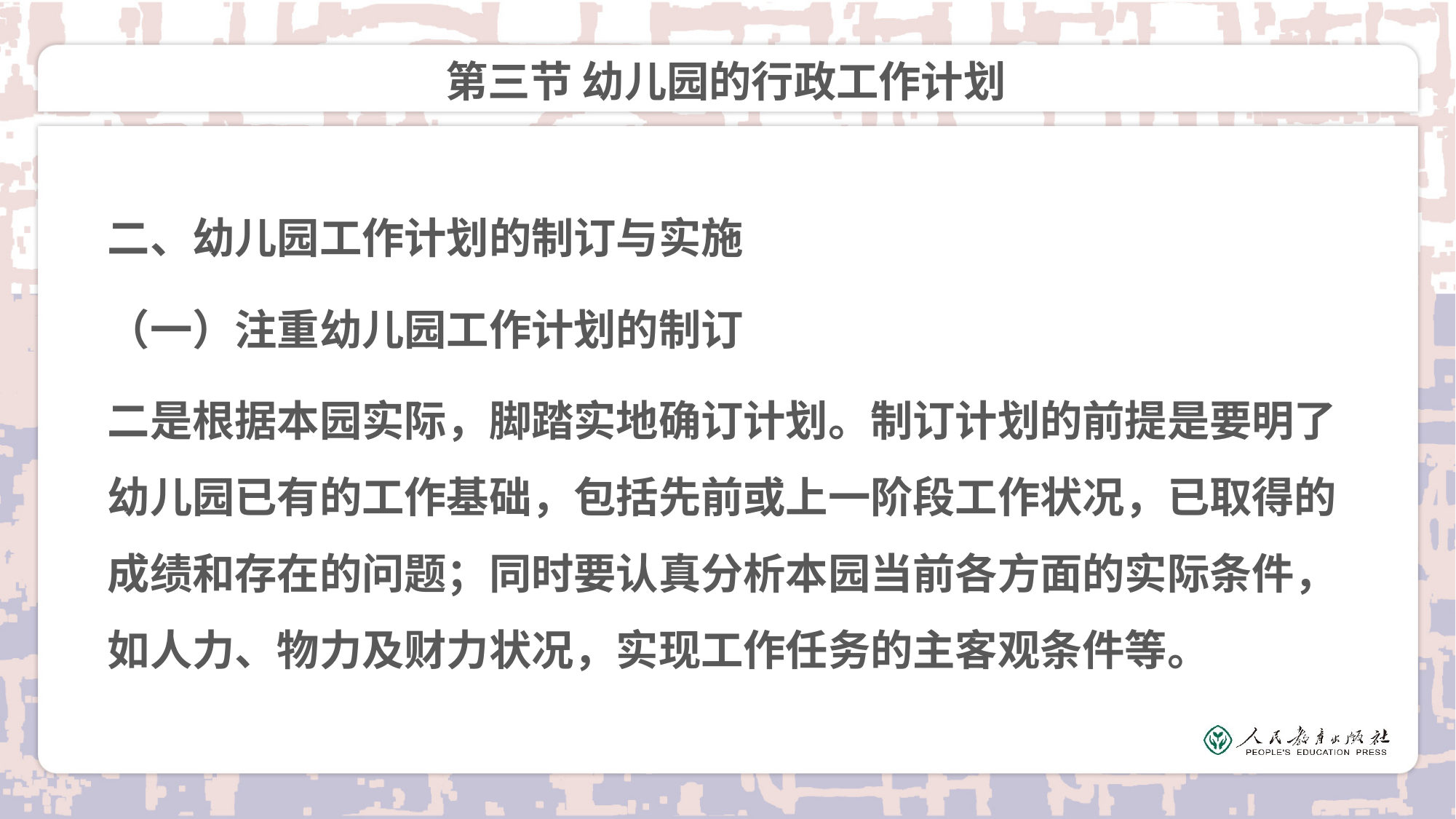

# 第三节 幼儿园的行政工作计划
二、幼儿园工作计划的制订与实施
（一）注重幼儿园工作计划的制订
二是根据本园实际，脚踏实地确订计划。制订计划的前提是要明了幼儿园已有的工作基础，包括先前或上一阶段工作状况，已取得的成绩和存在的问题；同时要认真分析本园当前各方面的实际条件，如人力、物力及财力状况，实现工作任务的主客观条件等。